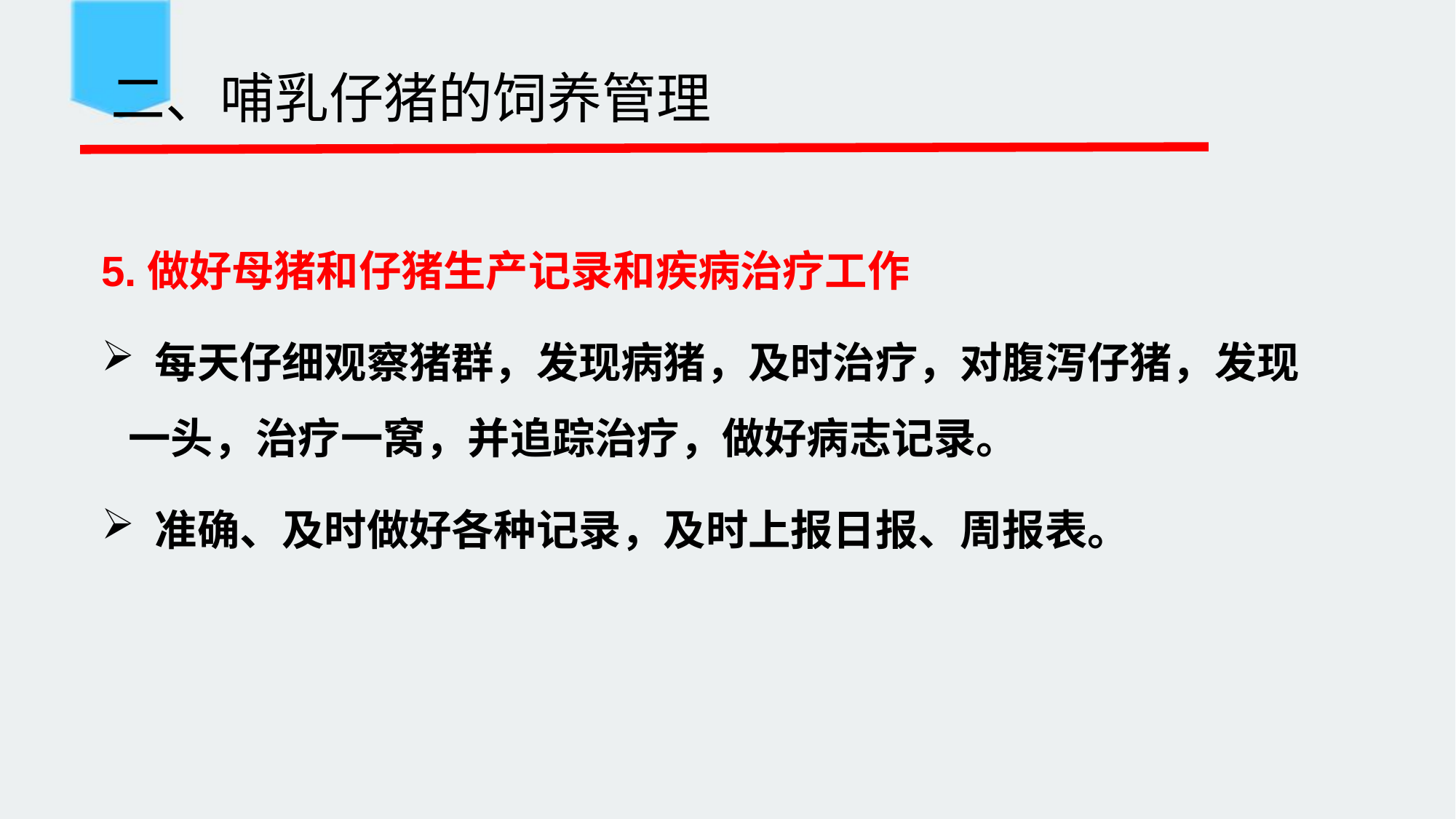

二、哺乳仔猪的饲养管理

5.做好母猪和仔猪生产记录和疾病治疗工作
 每天仔细观察猪群，发现病猪，及时治疗，对腹泻仔猪，发现一头，治疗一窝，并追踪治疗，做好病志记录。
 准确、及时做好各种记录，及时上报日报、周报表。